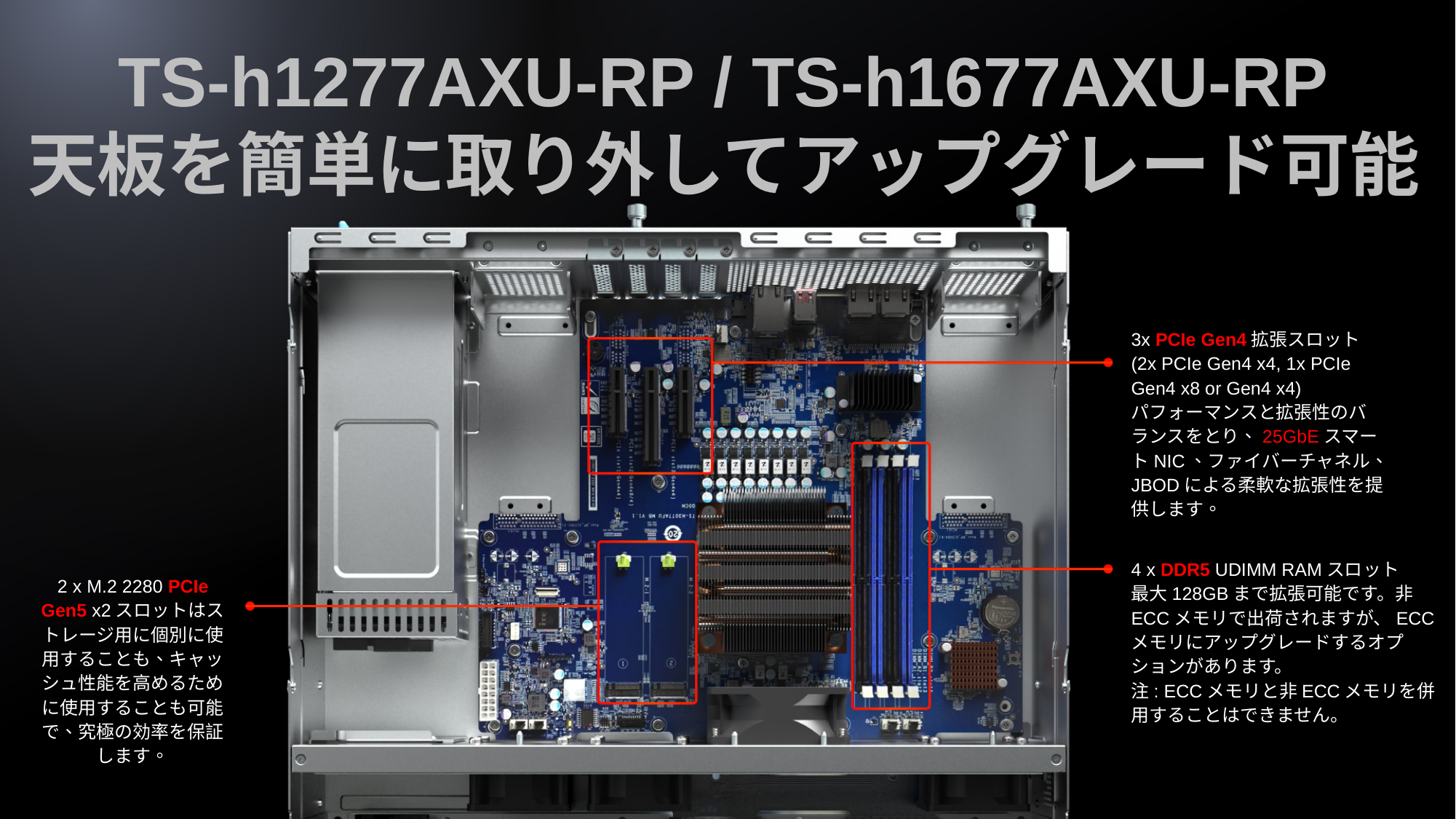

TS-h1277AXU-RP / TS-h1677AXU-RP
天板を簡単に取り外してアップグレード可能
3x PCIe Gen4拡張スロット
(2x PCIe Gen4 x4, 1x PCIe Gen4 x8 or Gen4 x4)
パフォーマンスと拡張性のバランスをとり、25GbEスマートNIC、ファイバーチャネル、JBODによる柔軟な拡張性を提供します。
4 x DDR5 UDIMM RAMスロット
最大128GBまで拡張可能です。非ECCメモリで出荷されますが、ECCメモリにアップグレードするオプションがあります。
注: ECCメモリと非ECCメモリを併用することはできません。
2 x M.2 2280 PCIe Gen5 x2スロットはストレージ用に個別に使用することも、キャッシュ性能を高めるために使用することも可能で、究極の効率を保証します。